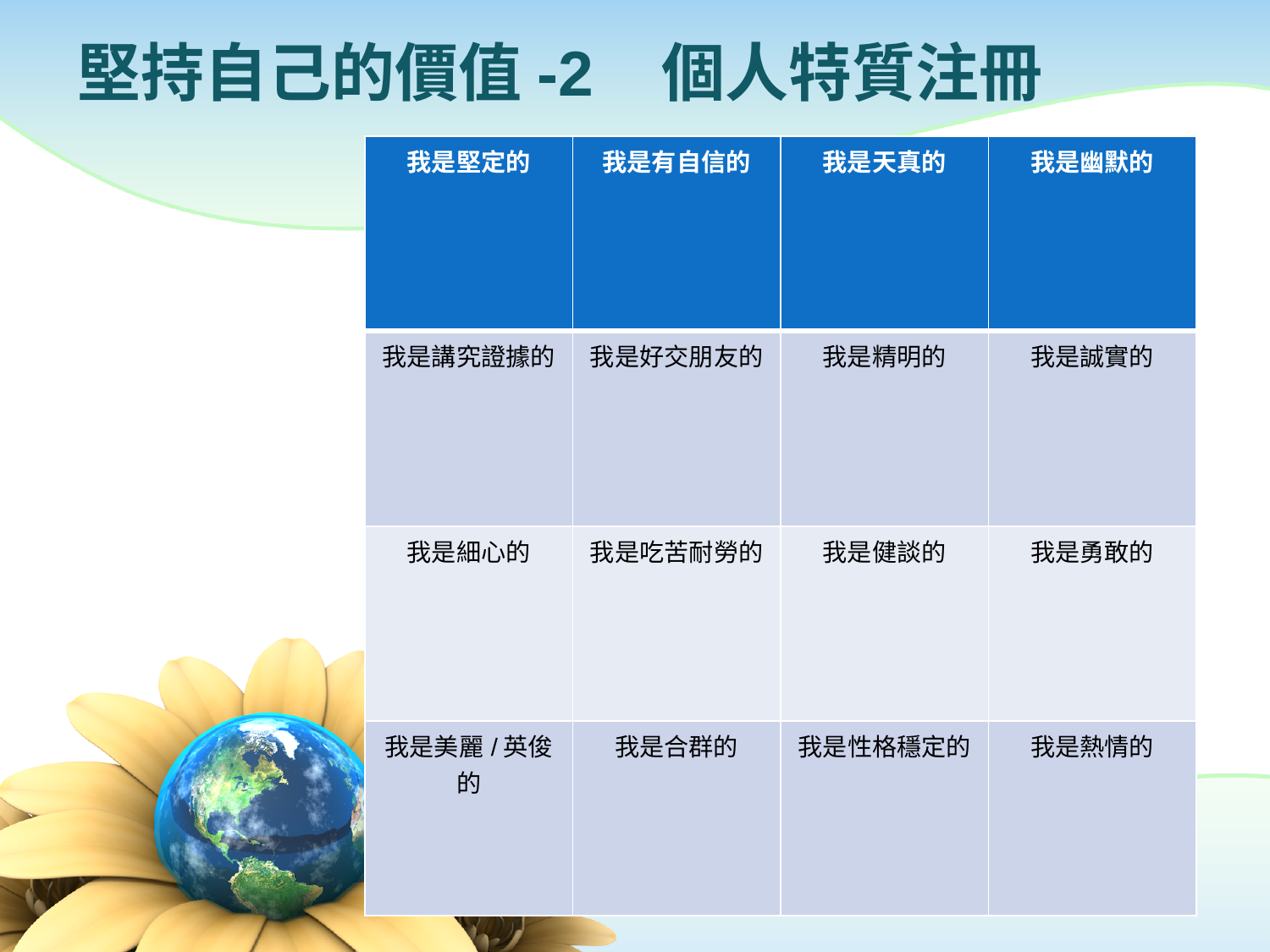

# 堅持自己的價值-2   個人特質注冊
| 我是堅定的 | 我是有自信的 | 我是天真的 | 我是幽默的 |
| --- | --- | --- | --- |
| 我是講究證據的 | 我是好交朋友的 | 我是精明的 | 我是誠實的 |
| 我是細心的 | 我是吃苦耐勞的 | 我是健談的 | 我是勇敢的 |
| 我是美麗/英俊的 | 我是合群的 | 我是性格穩定的 | 我是熱情的 |